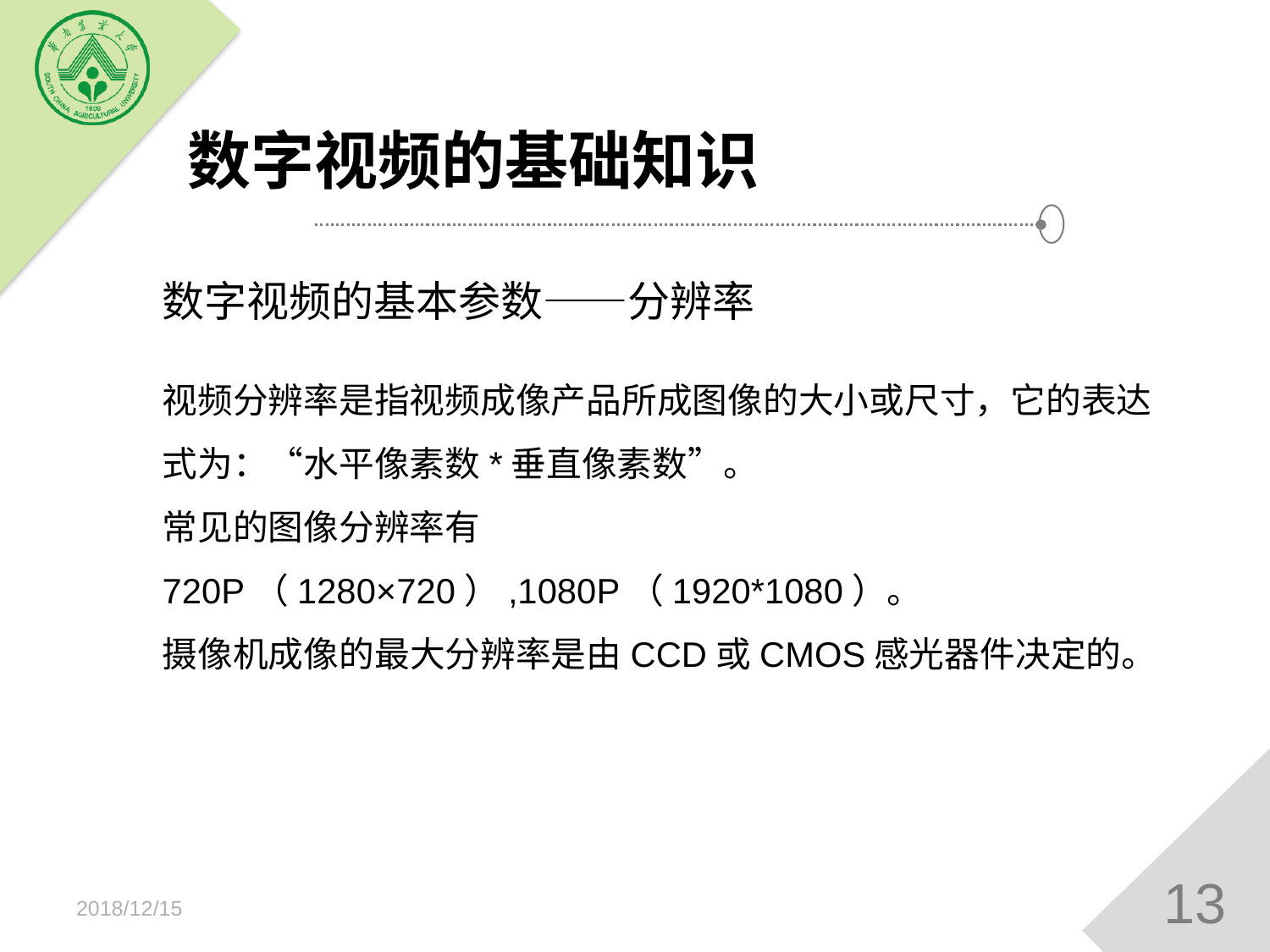

# 数字视频的基础知识
数字视频的基本参数——分辨率

视频分辨率是指视频成像产品所成图像的大小或尺寸，它的表达式为：“水平像素数*垂直像素数”。
常见的图像分辨率有720P（1280×720）,1080P（1920*1080）。
摄像机成像的最大分辨率是由CCD或CMOS感光器件决定的。

13
2018/12/15